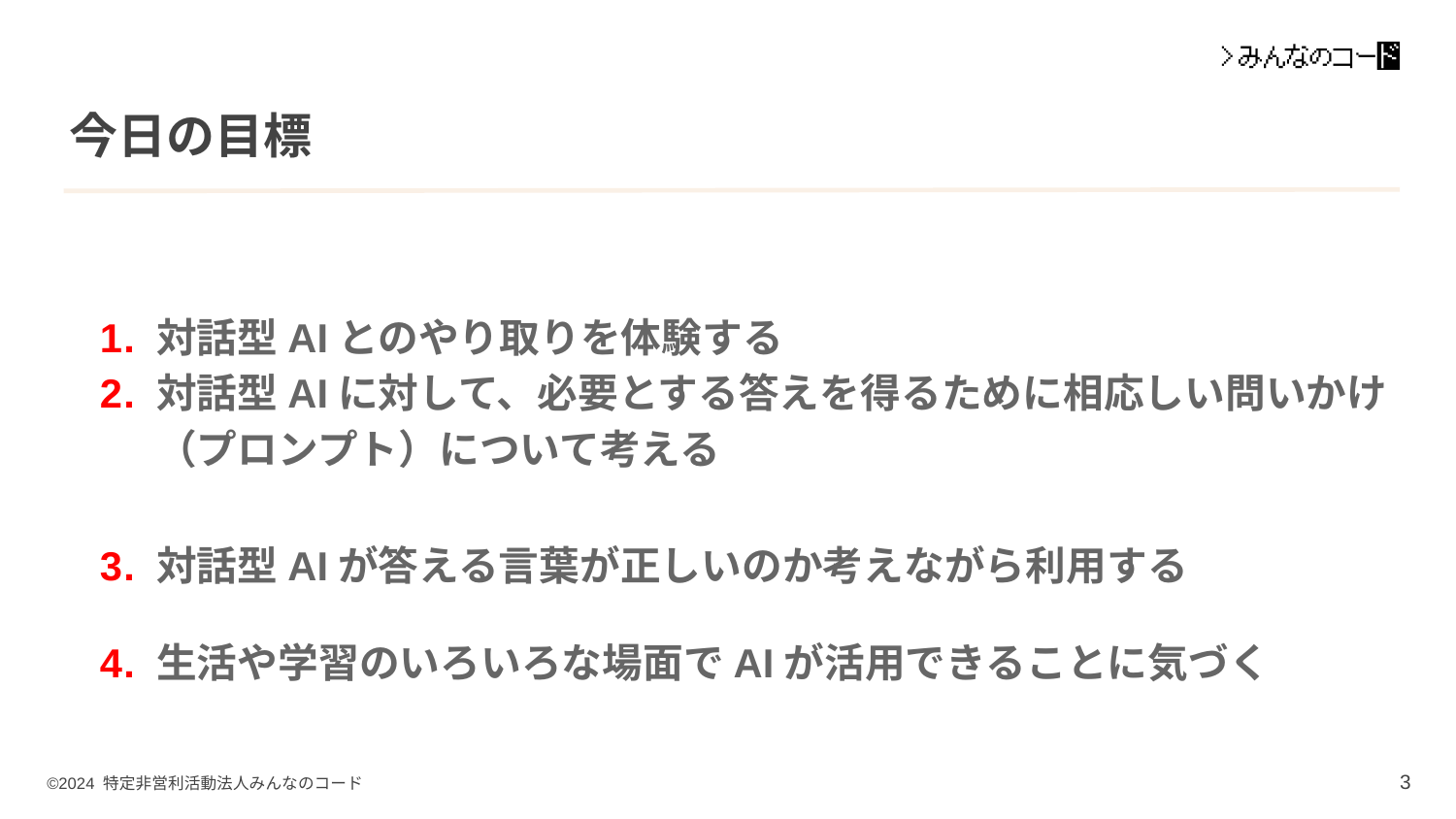

# 今日の目標
対話型AIとのやり取りを体験する
対話型AIに対して、必要とする答えを得るために相応しい問いかけ（プロンプト）について考える
対話型AIが答える言葉が正しいのか考えながら利用する
生活や学習のいろいろな場面でAIが活用できることに気づく